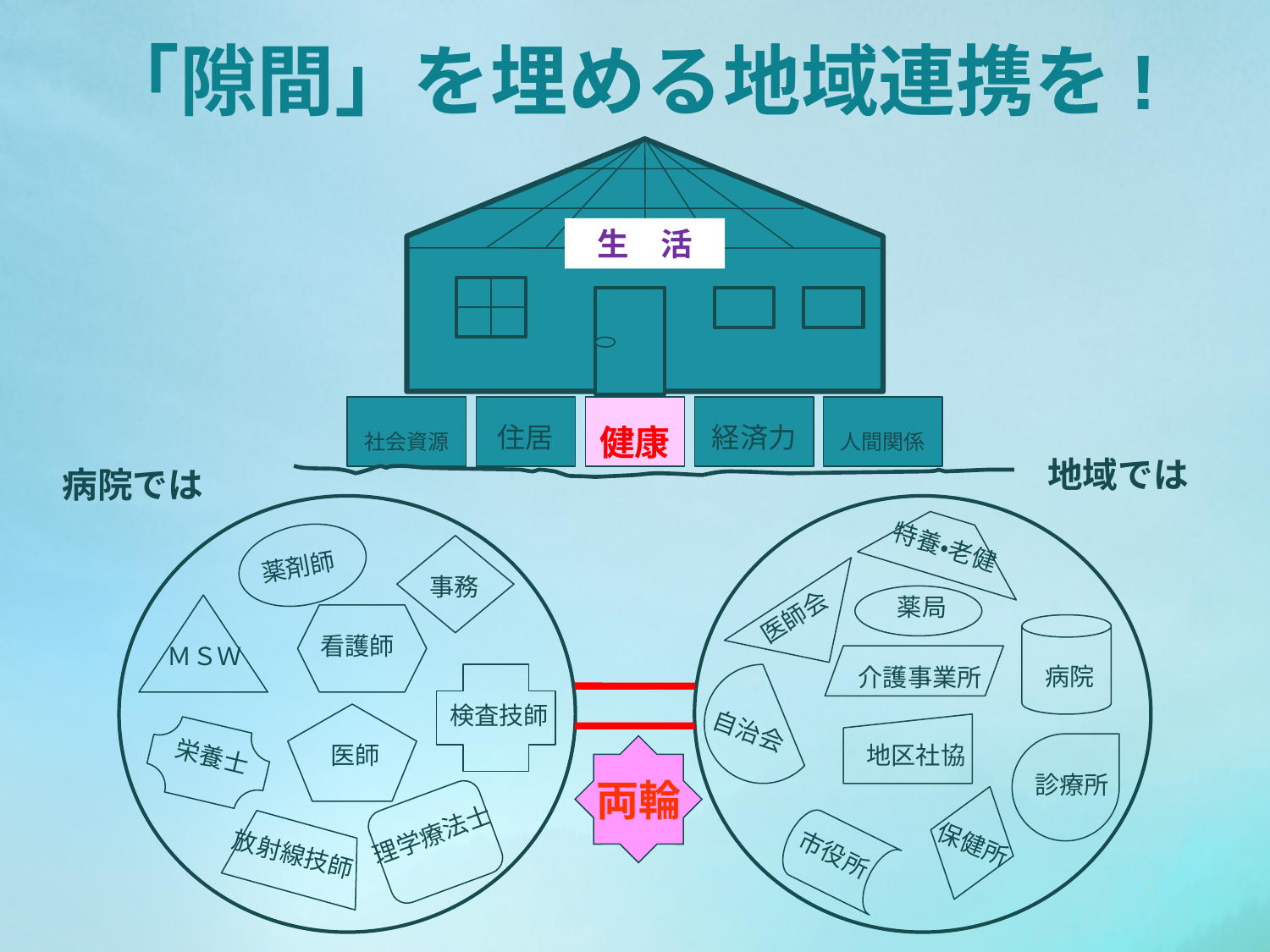

「隙間」を埋める地域連携を!

生　活

社会資源
住居
健康
経済力
人間関係
地域では
病院では

特養・老健

薬剤師

事務
薬やｋｋやややや局
薬局

医師会

看護師
ＭＳＷ

病院
介護事業所

検査技師

自治会

医師
地区社協

栄養士
両輪
診療所

理学療法士

保健所
放射線技師
市役所